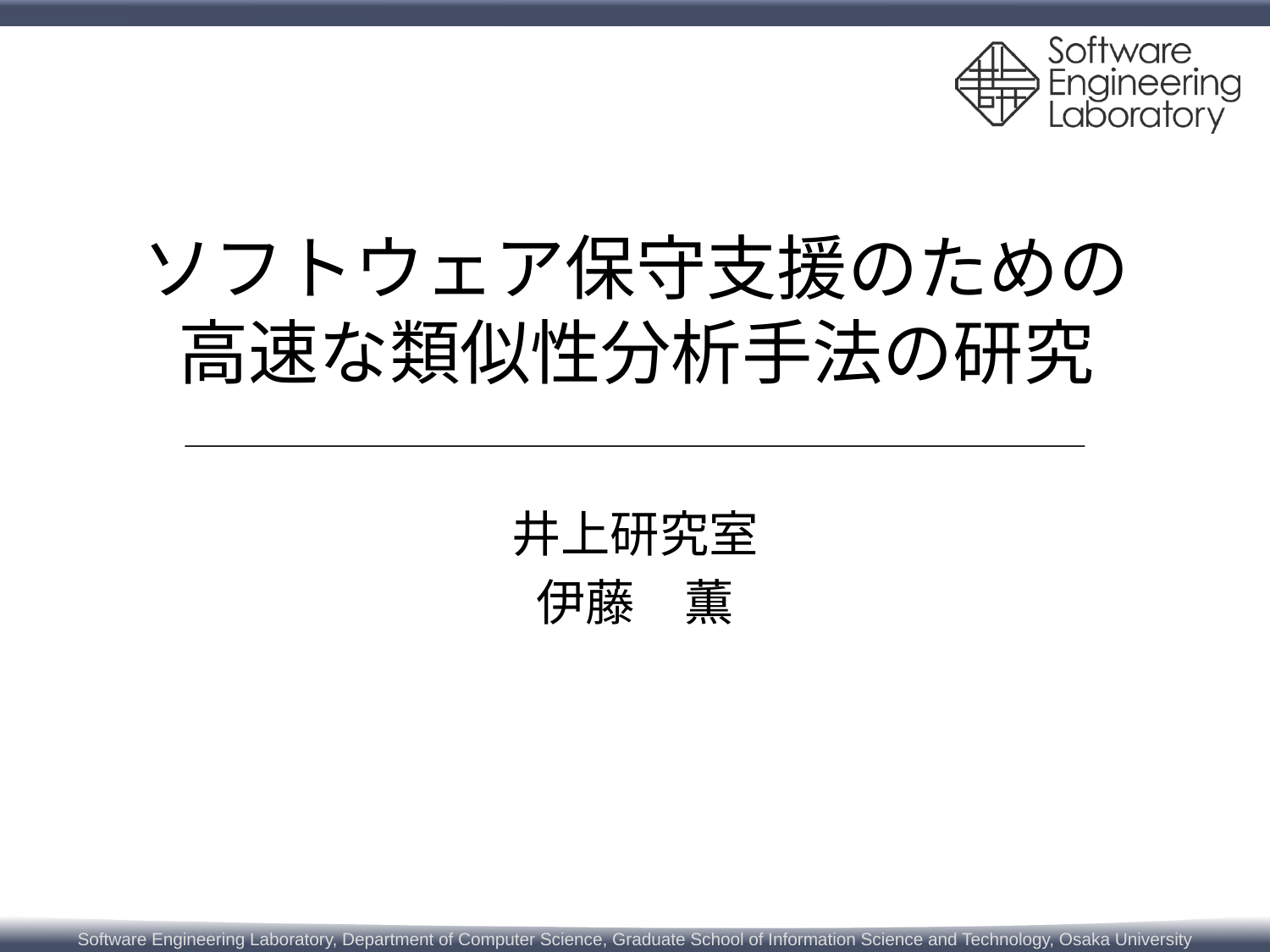

# ソフトウェア保守支援のための 高速な類似性分析手法の研究
井上研究室
伊藤　薫